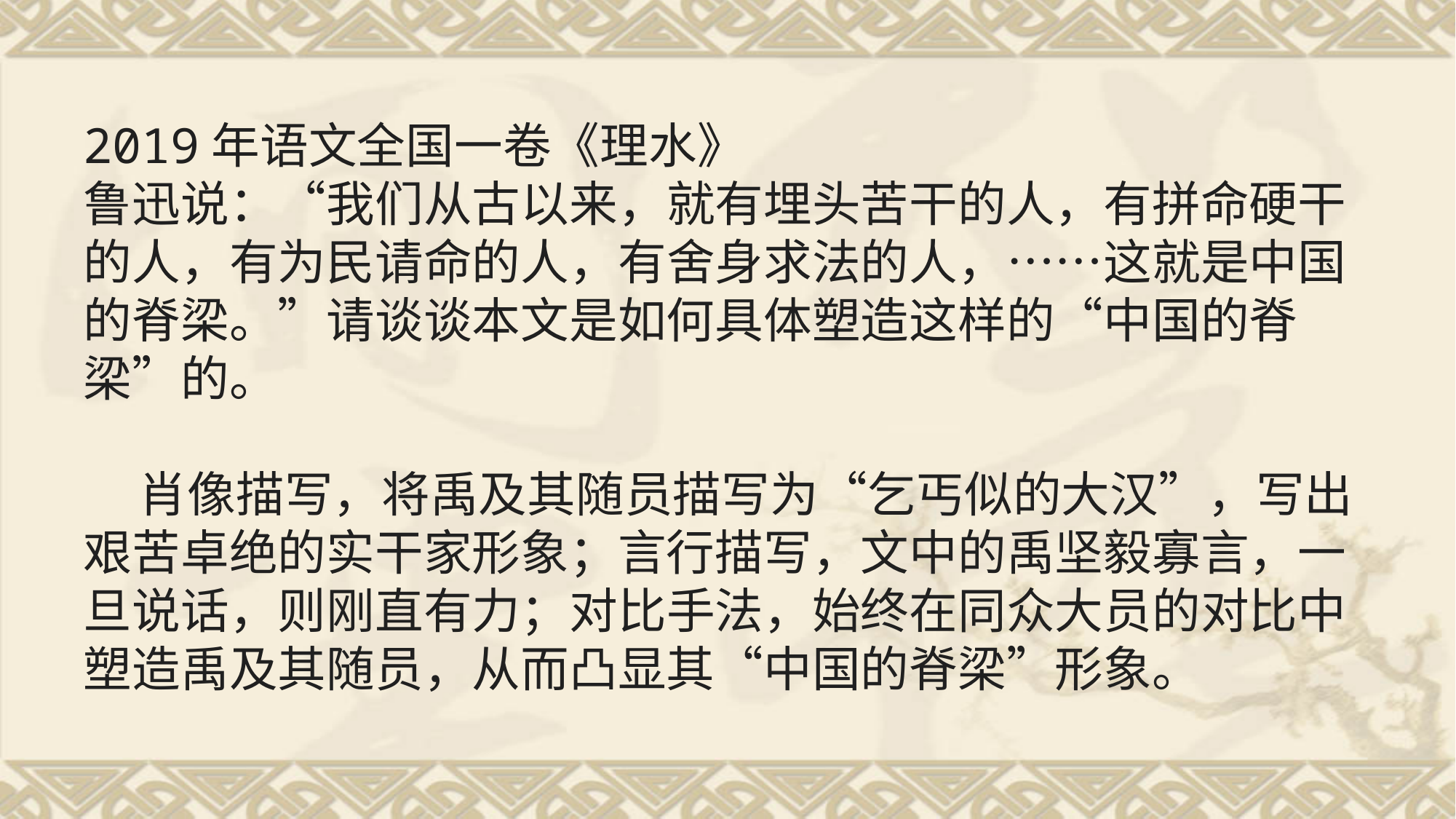

2019年语文全国一卷《理水》
鲁迅说：“我们从古以来，就有埋头苦干的人，有拼命硬干的人，有为民请命的人，有舍身求法的人，……这就是中国的脊梁。”请谈谈本文是如何具体塑造这样的“中国的脊梁”的。

    肖像描写，将禹及其随员描写为“乞丐似的大汉”，写出艰苦卓绝的实干家形象；言行描写，文中的禹坚毅寡言，一旦说话，则刚直有力；对比手法，始终在同众大员的对比中塑造禹及其随员，从而凸显其“中国的脊梁”形象。